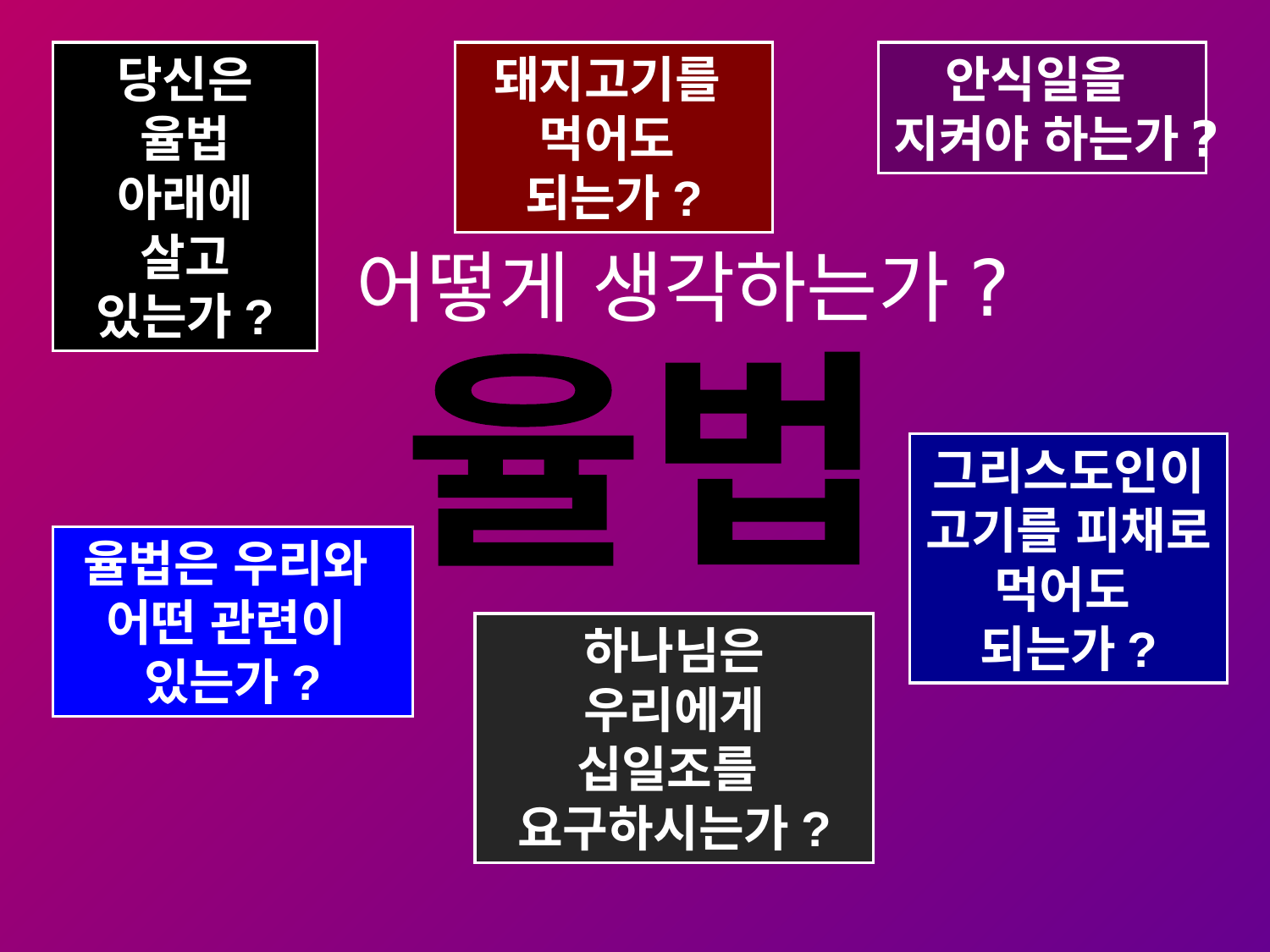

당신은 율법 아래에 살고 있는가?
돼지고기를
먹어도
되는가?
안식일을
지켜야 하는가?
# 어떻게 생각하는가?
율법
그리스도인이 고기를 피채로 먹어도
되는가?
율법은 우리와
어떤 관련이
있는가?
하나님은 우리에게 십일조를
요구하시는가?